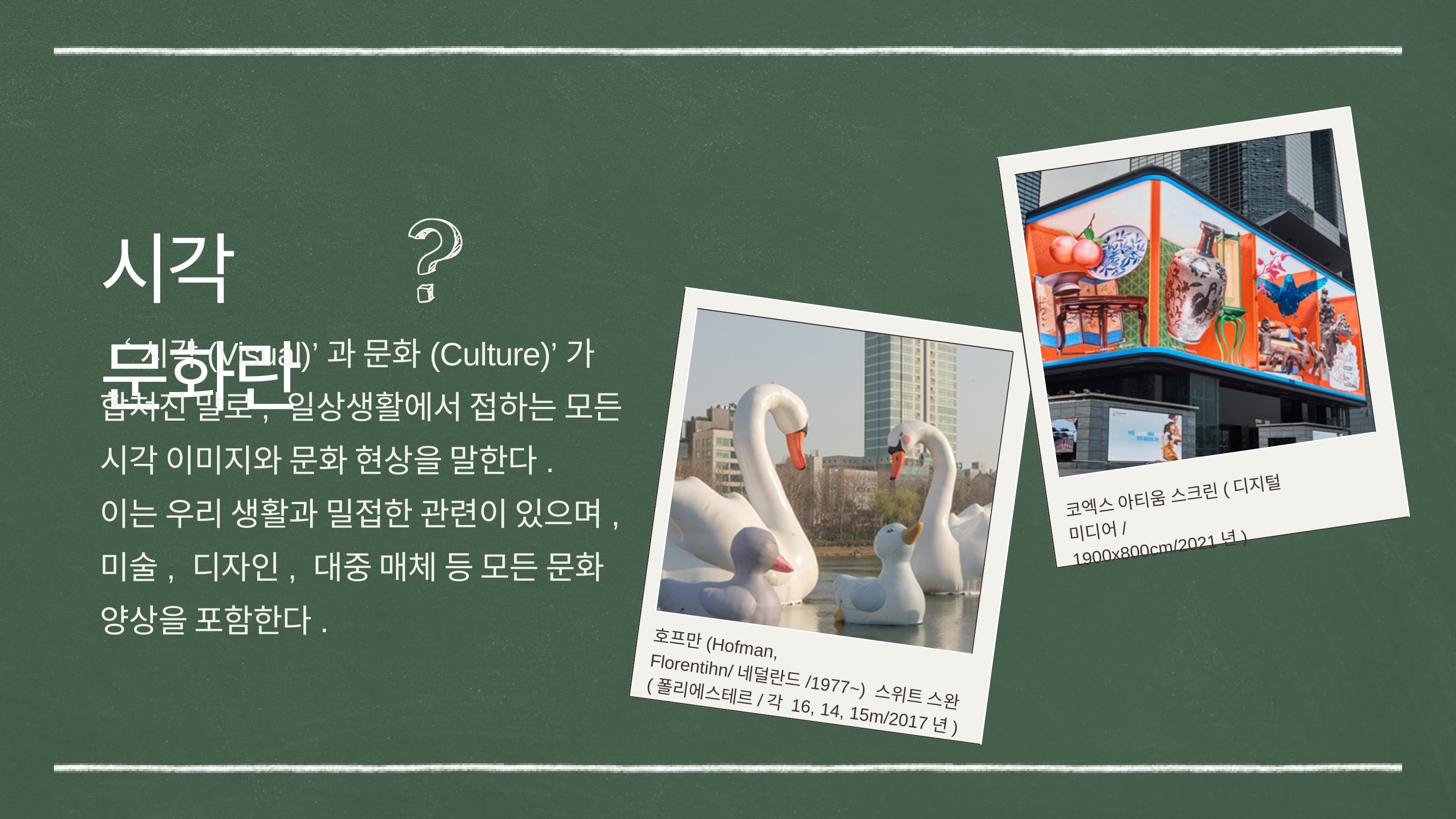

시각 문화란

‘시각(Visual)’과 문화(Culture)’가 합쳐진 말로, 일상생활에서 접하는 모든 시각 이미지와 문화 현상을 말한다. 이는 우리 생활과 밀접한 관련이 있으며, 미술, 디자인, 대중 매체 등 모든 문화 양상을 포함한다.
코엑스 아티움 스크린(디지털 미디어/
1900x800cm/2021년)
호프만(Hofman, Florentihn/네덜란드/1977~) 스위트 스완(폴리에스테르/각 16, 14, 15m/2017년)